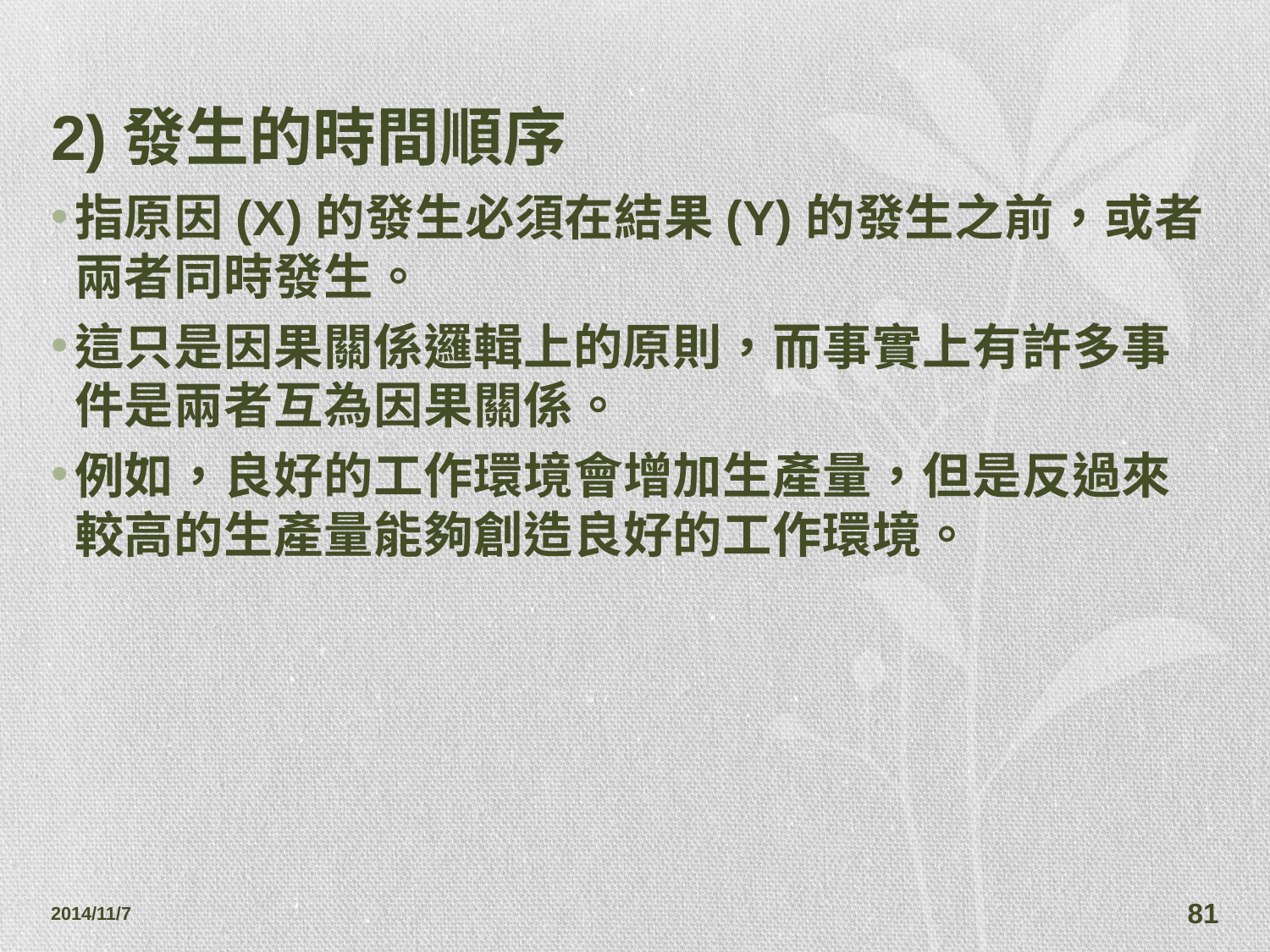

# 2)發生的時間順序
指原因(X)的發生必須在結果(Y)的發生之前，或者兩者同時發生。
這只是因果關係邏輯上的原則，而事實上有許多事件是兩者互為因果關係。
例如，良好的工作環境會增加生產量，但是反過來較高的生產量能夠創造良好的工作環境。
2014/11/7
81